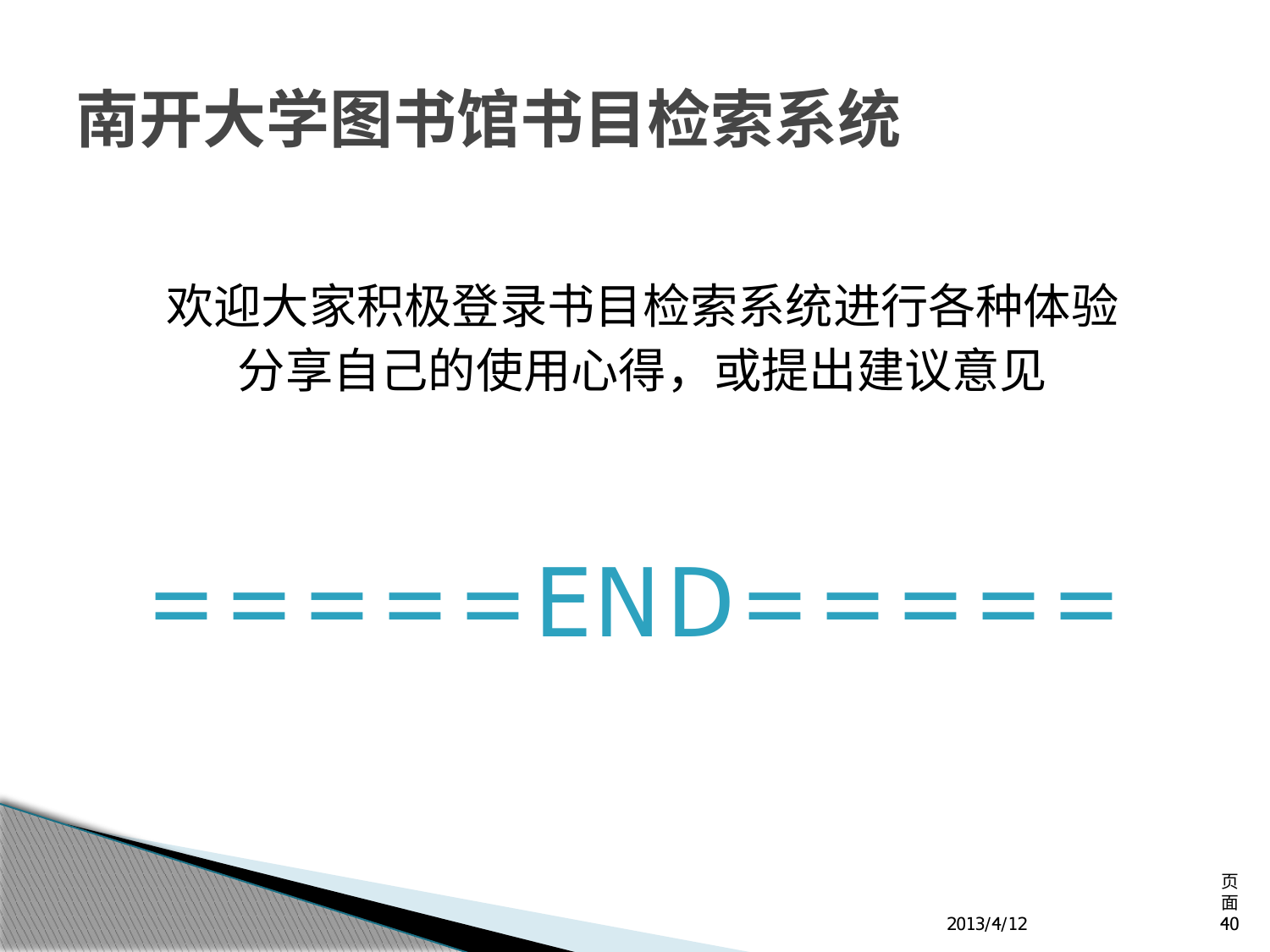

# 南开大学图书馆书目检索系统

欢迎大家积极登录书目检索系统进行各种体验
分享自己的使用心得，或提出建议意见

=====END=====
2013/4/12
页面 40